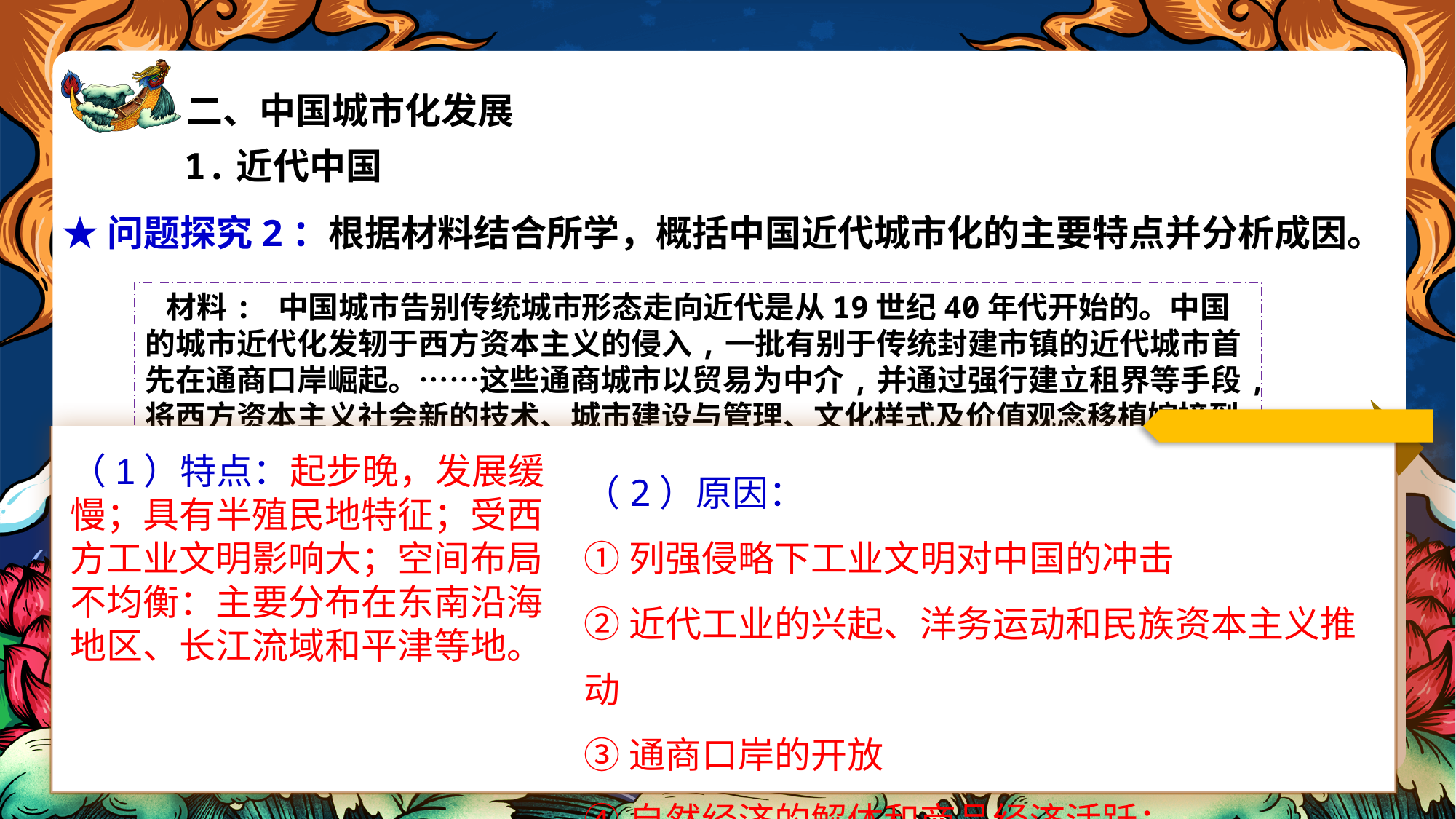

二、中国城市化发展
1.近代中国
★问题探究2：根据材料结合所学，概括中国近代城市化的主要特点并分析成因。
  材料: 中国城市告别传统城市形态走向近代是从19世纪40年代开始的。中国的城市近代化发轫于西方资本主义的侵入,一批有别于传统封建市镇的近代城市首先在通商口岸崛起。……这些通商城市以贸易为中介,并通过强行建立租界等手段,将西方资本主义社会新的技术、城市建设与管理、文化样式及价值观念移植嫁接到传统城市之中,从而使这些城市走出乡村社会及文化的包围而开始了艰难的近代之旅。
                           ——涂文学《中国近代城市化与城市近代化论略》

（1）特点：起步晚，发展缓慢；具有半殖民地特征；受西方工业文明影响大；空间布局不均衡：主要分布在东南沿海地区、长江流域和平津等地。
（2）原因：
①列强侵略下工业文明对中国的冲击
②近代工业的兴起、洋务运动和民族资本主义推动
③通商口岸的开放
④自然经济的解体和商品经济活跃；